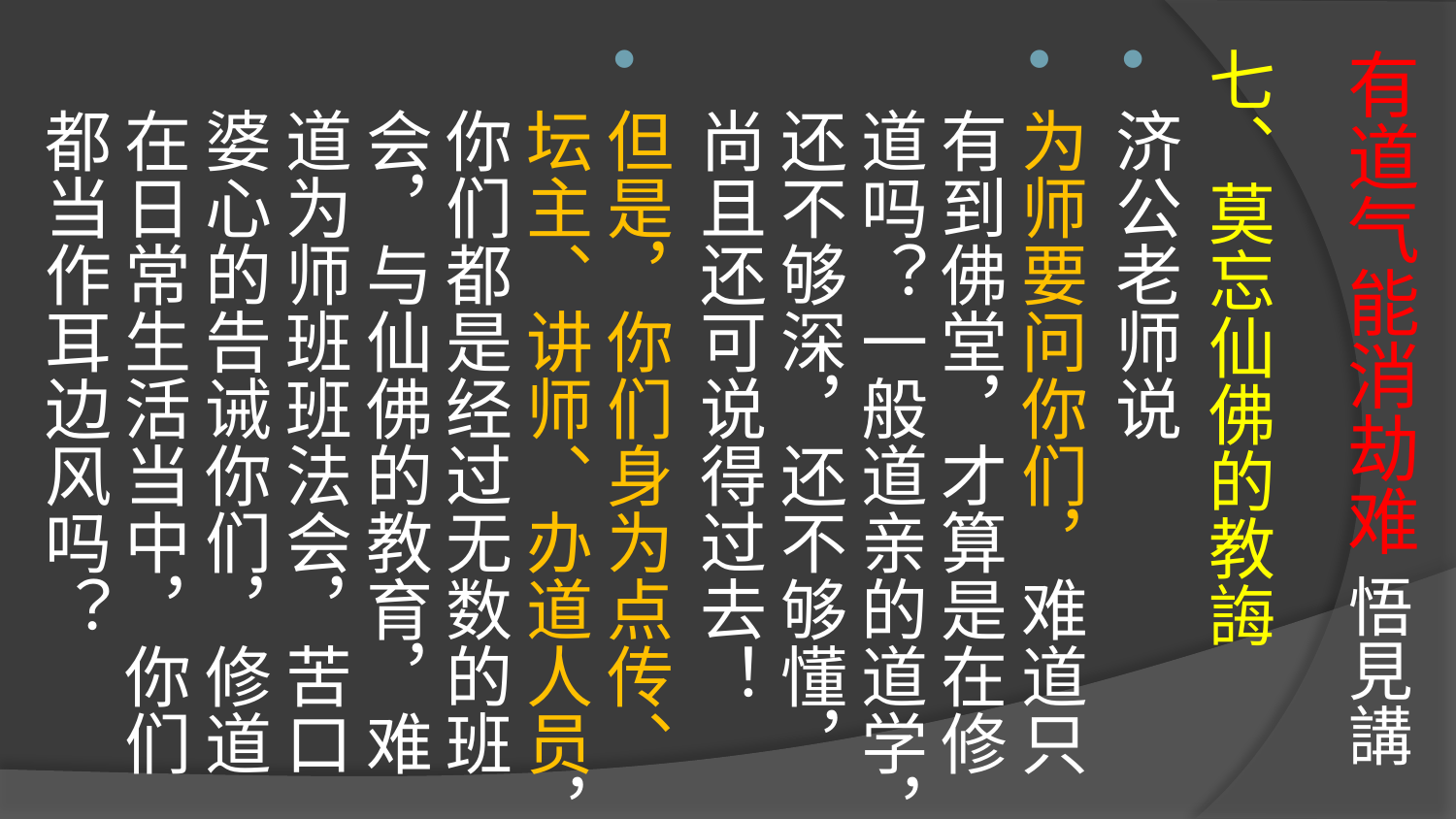

# 有道气能消劫难 悟見講
七、莫忘仙佛的教誨
济公老师说
为师要问你们，难道只有到佛堂，才算是在修道吗？一般道亲的道学，还不够深，还不够懂，尚且还可说得过去！
但是，你们身为点传、坛主、讲师、办道人员，你们都是经过无数的班会，与仙佛的教育，难道为师班班法会，苦口婆心的告诫你们，修道在日常生活当中，你们都当作耳边风吗？